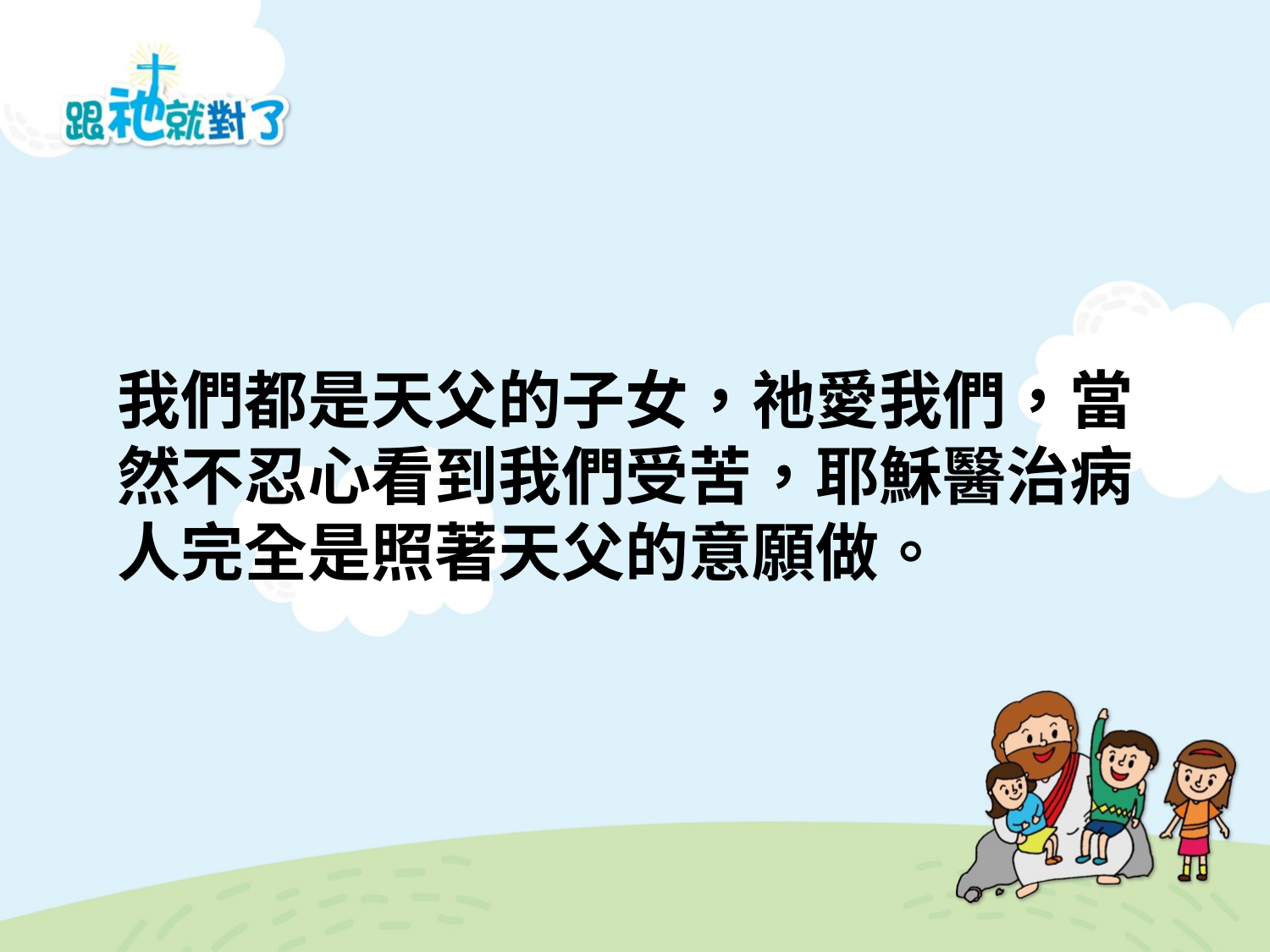

我們都是天父的子女，祂愛我們，當然不忍心看到我們受苦，耶穌醫治病人完全是照著天父的意願做。